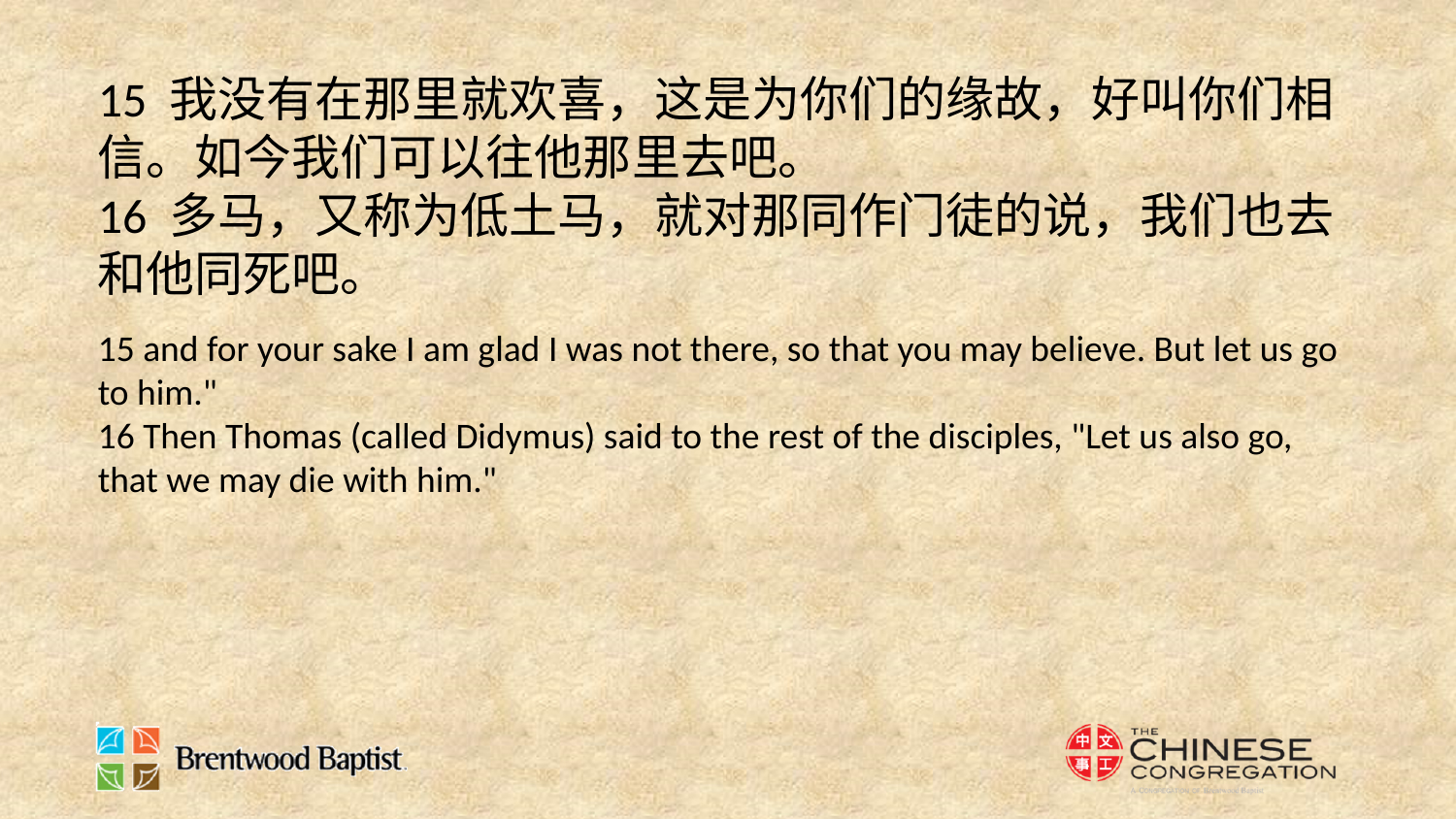

15 我没有在那里就欢喜，这是为你们的缘故，好叫你们相信。如今我们可以往他那里去吧。
16 多马，又称为低土马，就对那同作门徒的说，我们也去和他同死吧。

15 and for your sake I am glad I was not there, so that you may believe. But let us go to him."
16 Then Thomas (called Didymus) said to the rest of the disciples, "Let us also go, that we may die with him."